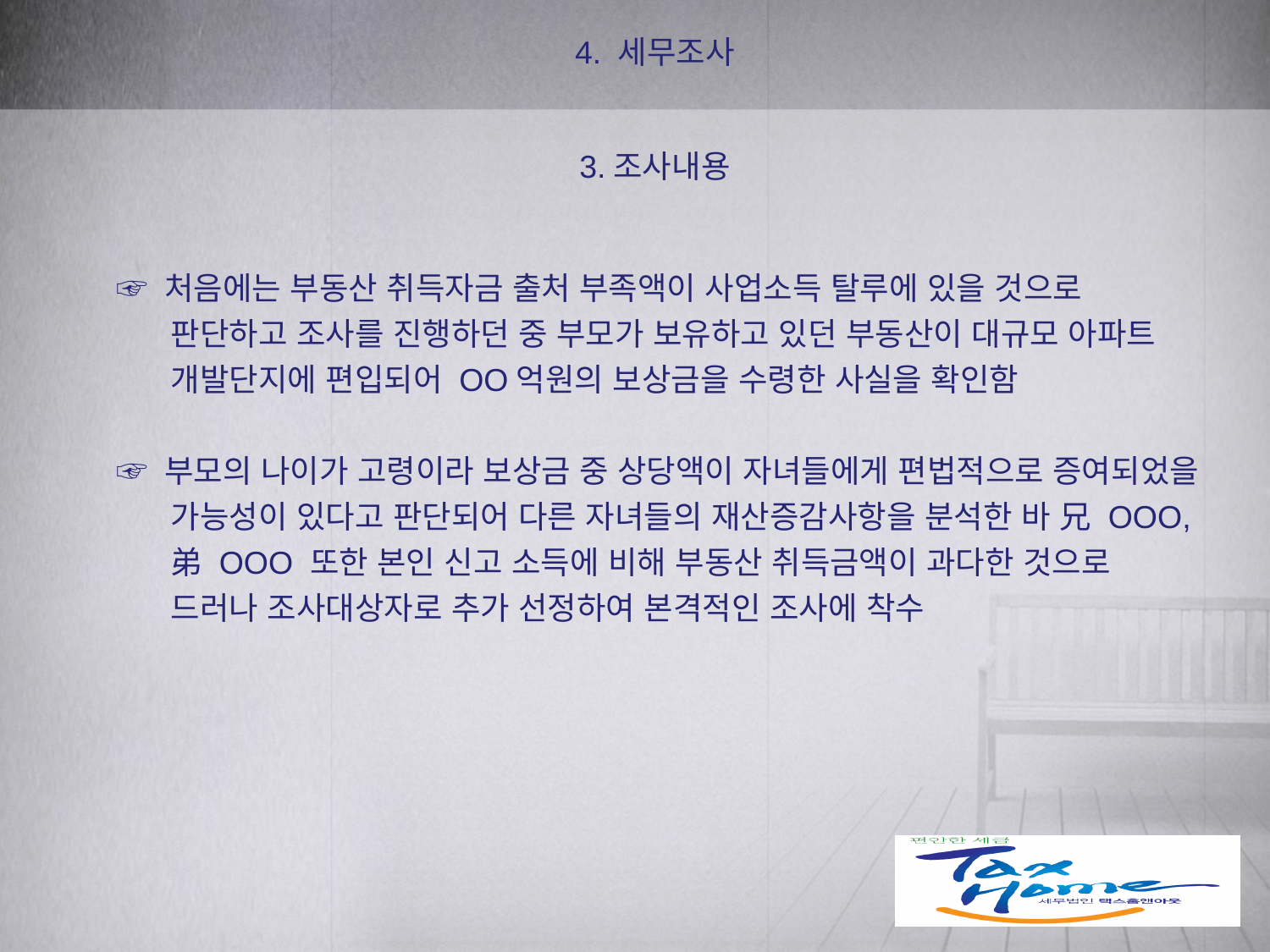

4. 세무조사

3.조사내용

 ☞ 처음에는 부동산 취득자금 출처 부족액이 사업소득 탈루에 있을 것으로 판단하고 조사를 진행하던 중 부모가 보유하고 있던 부동산이 대규모 아파트 개발단지에 편입되어 OO억원의 보상금을 수령한 사실을 확인함

 ☞ 부모의 나이가 고령이라 보상금 중 상당액이 자녀들에게 편법적으로 증여되었을 가능성이 있다고 판단되어 다른 자녀들의 재산증감사항을 분석한 바 兄 OOO, 弟 OOO 또한 본인 신고 소득에 비해 부동산 취득금액이 과다한 것으로 드러나 조사대상자로 추가 선정하여 본격적인 조사에 착수